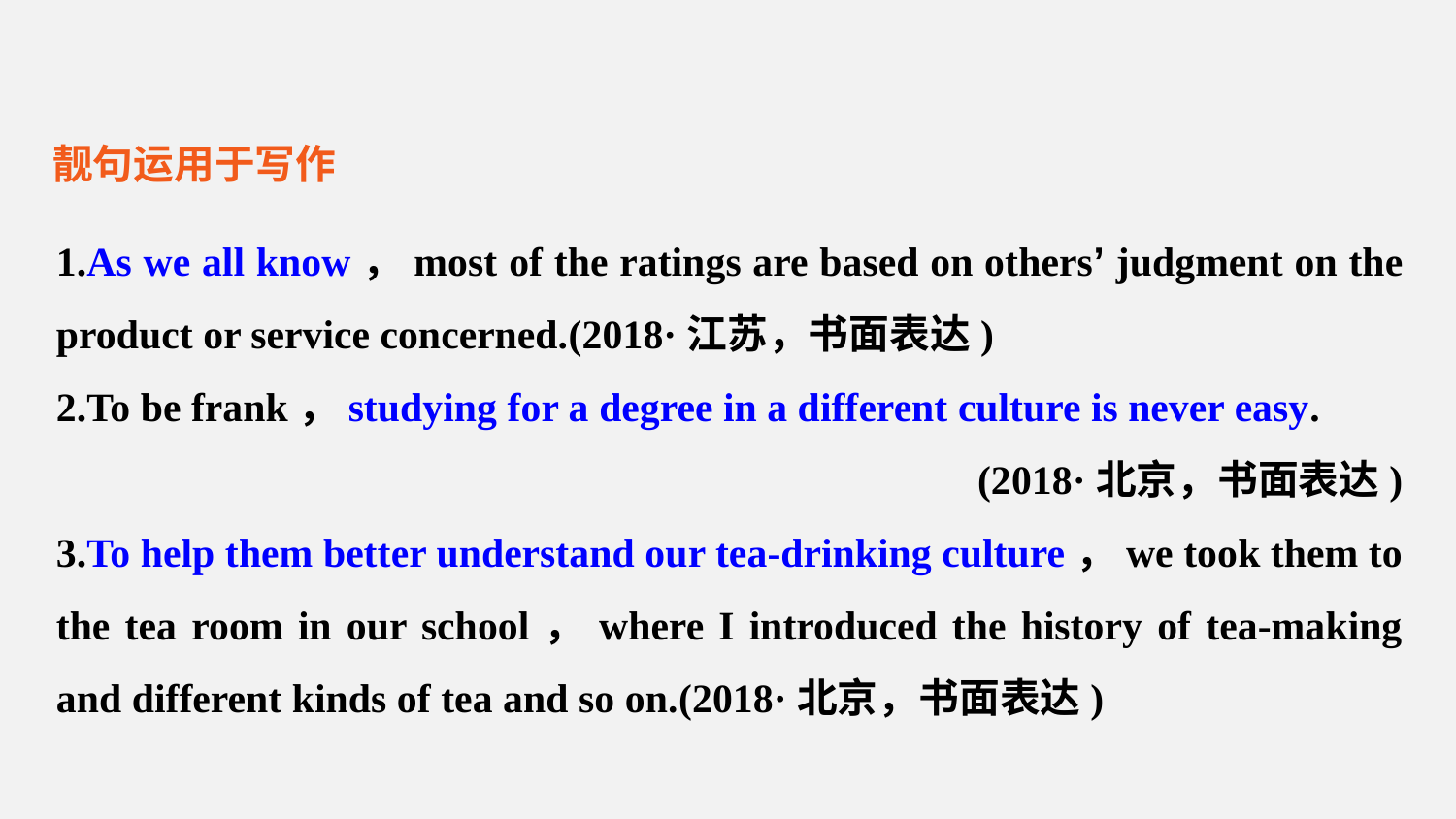

靓句运用于写作
1.As we all know，most of the ratings are based on others’ judgment on the product or service concerned.(2018·江苏，书面表达)
2.To be frank，studying for a degree in a different culture is never easy.
(2018·北京，书面表达)
3.To help them better understand our tea-drinking culture，we took them to the tea room in our school，where I introduced the history of tea-making and different kinds of tea and so on.(2018·北京，书面表达)